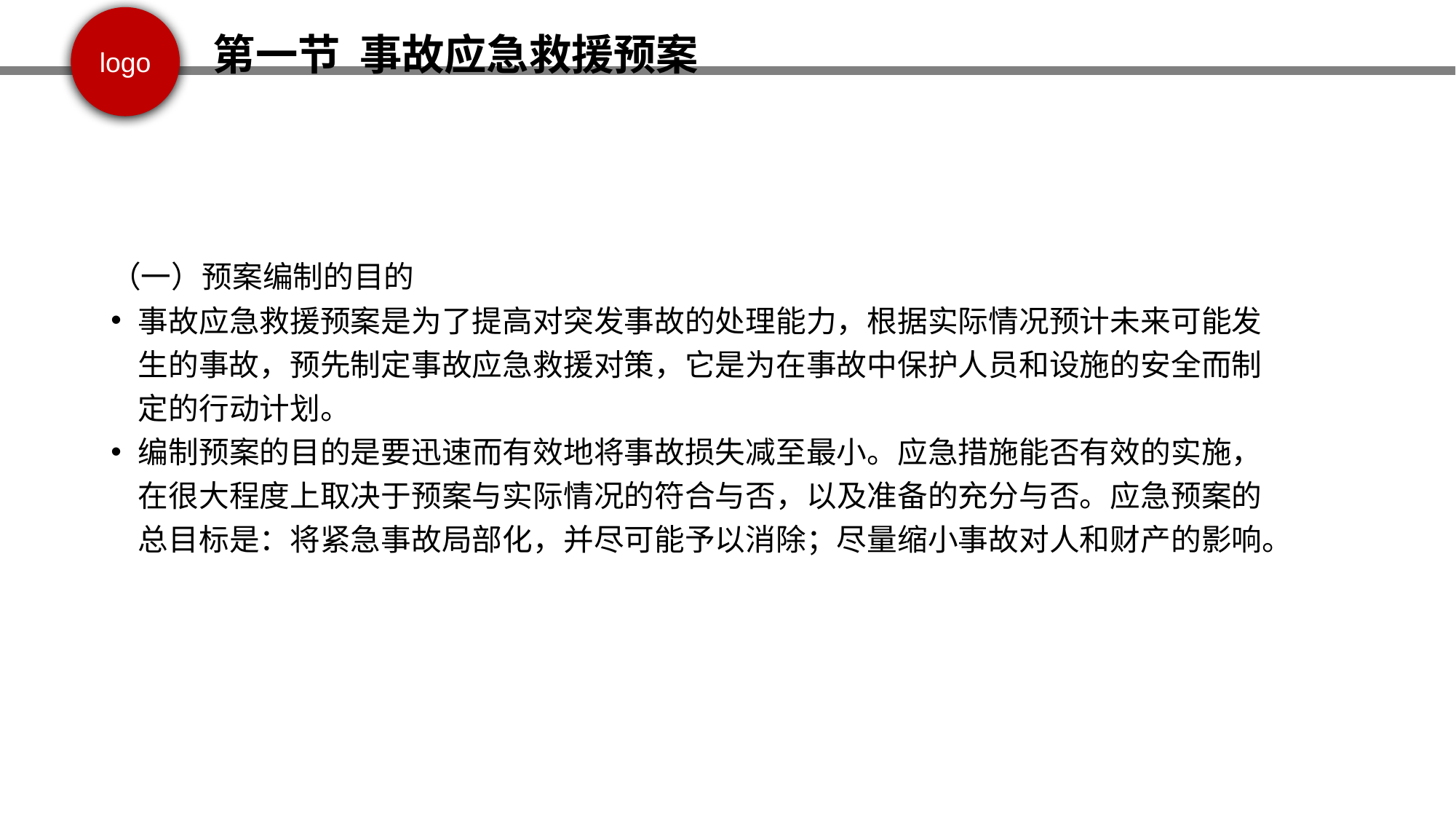

第一节  事故应急救援预案
（一）预案编制的目的
事故应急救援预案是为了提高对突发事故的处理能力，根据实际情况预计未来可能发生的事故，预先制定事故应急救援对策，它是为在事故中保护人员和设施的安全而制定的行动计划。
编制预案的目的是要迅速而有效地将事故损失减至最小。应急措施能否有效的实施，在很大程度上取决于预案与实际情况的符合与否，以及准备的充分与否。应急预案的总目标是：将紧急事故局部化，并尽可能予以消除；尽量缩小事故对人和财产的影响。